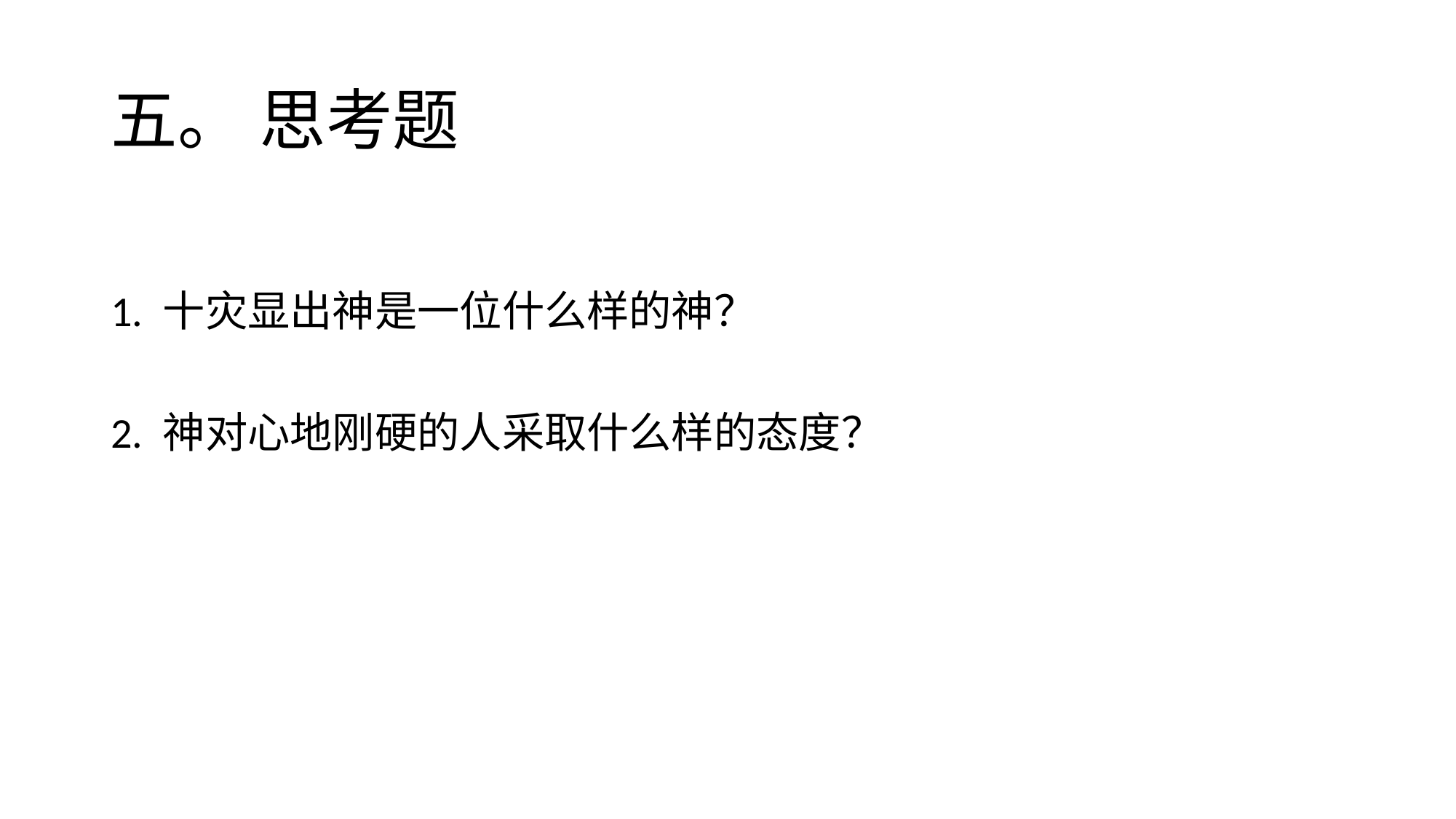

# 五。 思考题

1. 十灾显出神是一位什么样的神？

2. 神对心地刚硬的人采取什么样的态度？